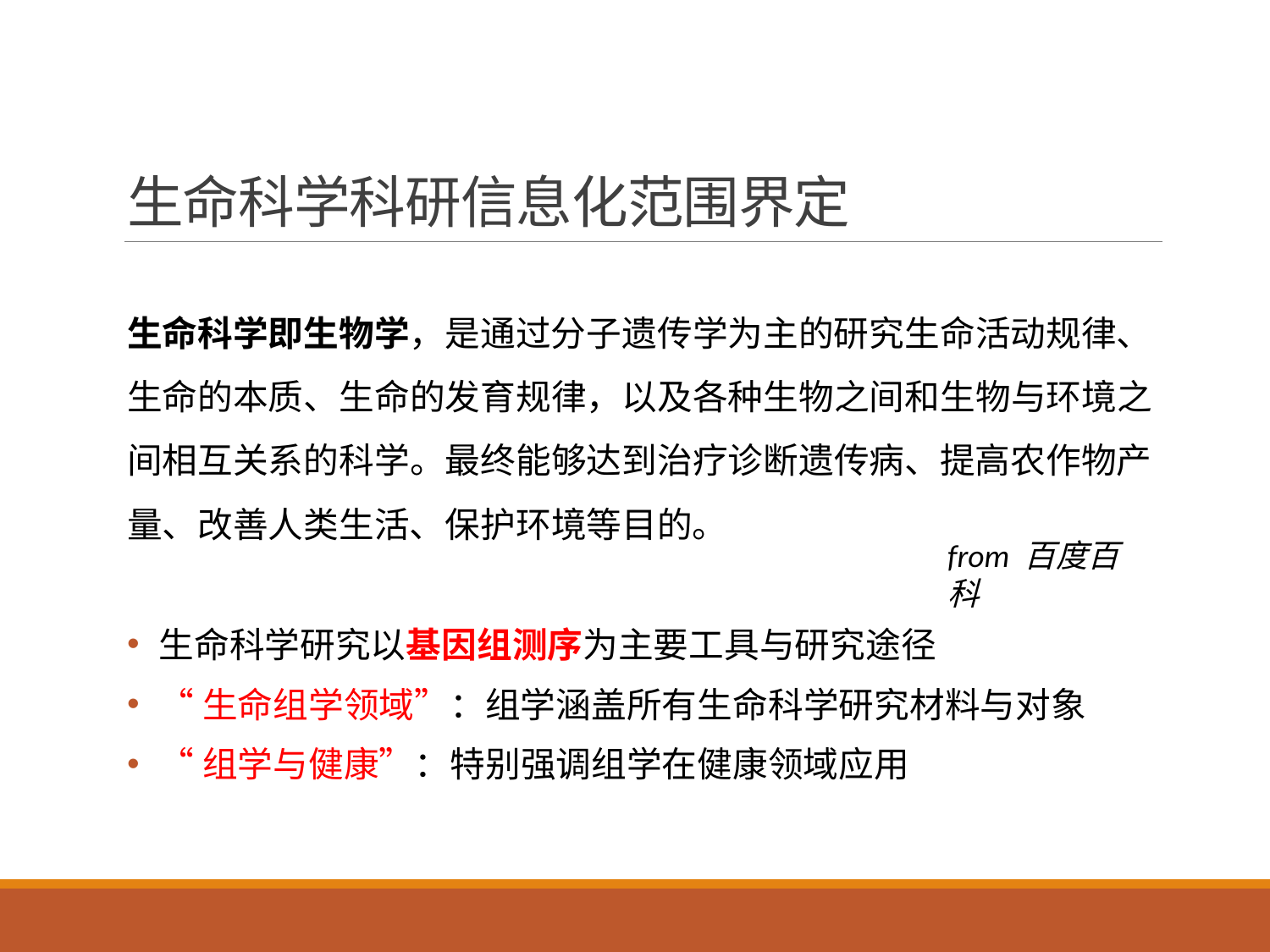

# 生命科学科研信息化范围界定
生命科学即生物学，是通过分子遗传学为主的研究生命活动规律、生命的本质、生命的发育规律，以及各种生物之间和生物与环境之间相互关系的科学。最终能够达到治疗诊断遗传病、提高农作物产量、改善人类生活、保护环境等目的。
from 百度百科
生命科学研究以基因组测序为主要工具与研究途径
“生命组学领域”：组学涵盖所有生命科学研究材料与对象
“组学与健康”：特别强调组学在健康领域应用